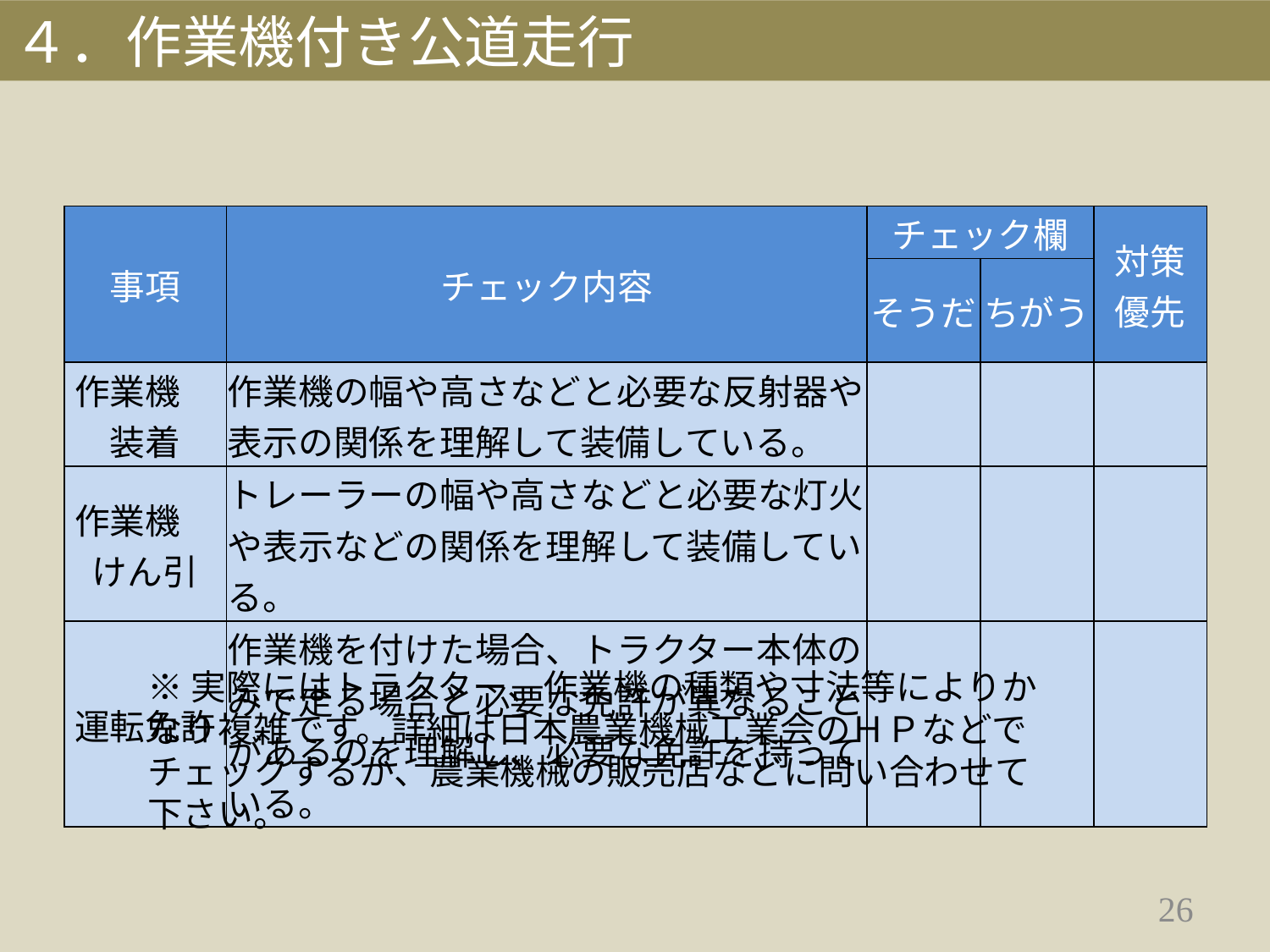

４．作業機付き公道走行
| 事項 | チェック内容 | チェック欄 |  | 対策 優先 |
| --- | --- | --- | --- | --- |
|  |  | そうだ | ちがう |  |
| 作業機　装着 | 作業機の幅や高さなどと必要な反射器や表示の関係を理解して装備している。 |  |  |  |
| 作業機　けん引 | トレーラーの幅や高さなどと必要な灯火や表示などの関係を理解して装備している。 |  |  |  |
| 運転免許 | 作業機を付けた場合、トラクター本体のみで走る場合と必要な免許が異なることがあるのを理解し、必要な免許を持っている。 |  |  |  |
※実際にはトラクター、作業機の種類や寸法等によりかなり複雑です。詳細は日本農業機械工業会のＨＰなどでチェックするか、農業機械の販売店などに問い合わせて下さい。
26